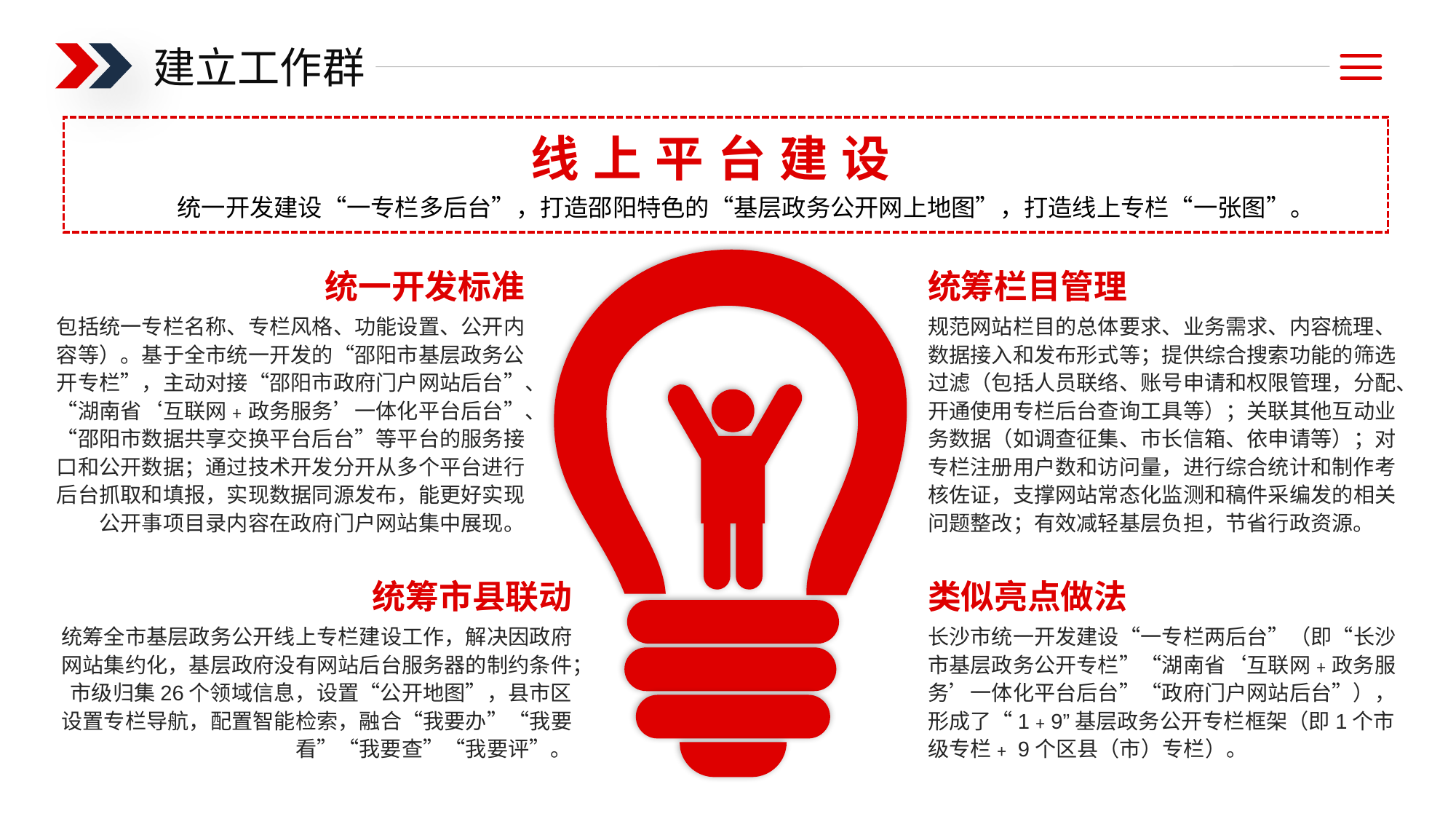

建立工作群

线上平台建设
统一开发建设“一专栏多后台”，打造邵阳特色的“基层政务公开网上地图”，打造线上专栏“一张图”。

统一开发标准
包括统一专栏名称、专栏风格、功能设置、公开内容等）。基于全市统一开发的“邵阳市基层政务公开专栏”，主动对接“邵阳市政府门户网站后台”、“湖南省‘互联网﹢政务服务’一体化平台后台”、“邵阳市数据共享交换平台后台”等平台的服务接口和公开数据；通过技术开发分开从多个平台进行后台抓取和填报，实现数据同源发布，能更好实现公开事项目录内容在政府门户网站集中展现。
统筹栏目管理
规范网站栏目的总体要求、业务需求、内容梳理、数据接入和发布形式等；提供综合搜索功能的筛选过滤（包括人员联络、账号申请和权限管理，分配、开通使用专栏后台查询工具等）；关联其他互动业务数据（如调查征集、市长信箱、依申请等）；对专栏注册用户数和访问量，进行综合统计和制作考核佐证，支撑网站常态化监测和稿件采编发的相关问题整改；有效减轻基层负担，节省行政资源。
统筹市县联动
统筹全市基层政务公开线上专栏建设工作，解决因政府网站集约化，基层政府没有网站后台服务器的制约条件；市级归集26个领域信息，设置“公开地图”，县市区设置专栏导航，配置智能检索，融合“我要办”“我要看”“我要查”“我要评”。
类似亮点做法
长沙市统一开发建设“一专栏两后台”（即“长沙市基层政务公开专栏”“湖南省‘互联网﹢政务服务’一体化平台后台”“政府门户网站后台”），形成了“1﹢9”基层政务公开专栏框架（即1个市级专栏﹢9个区县（市）专栏）。